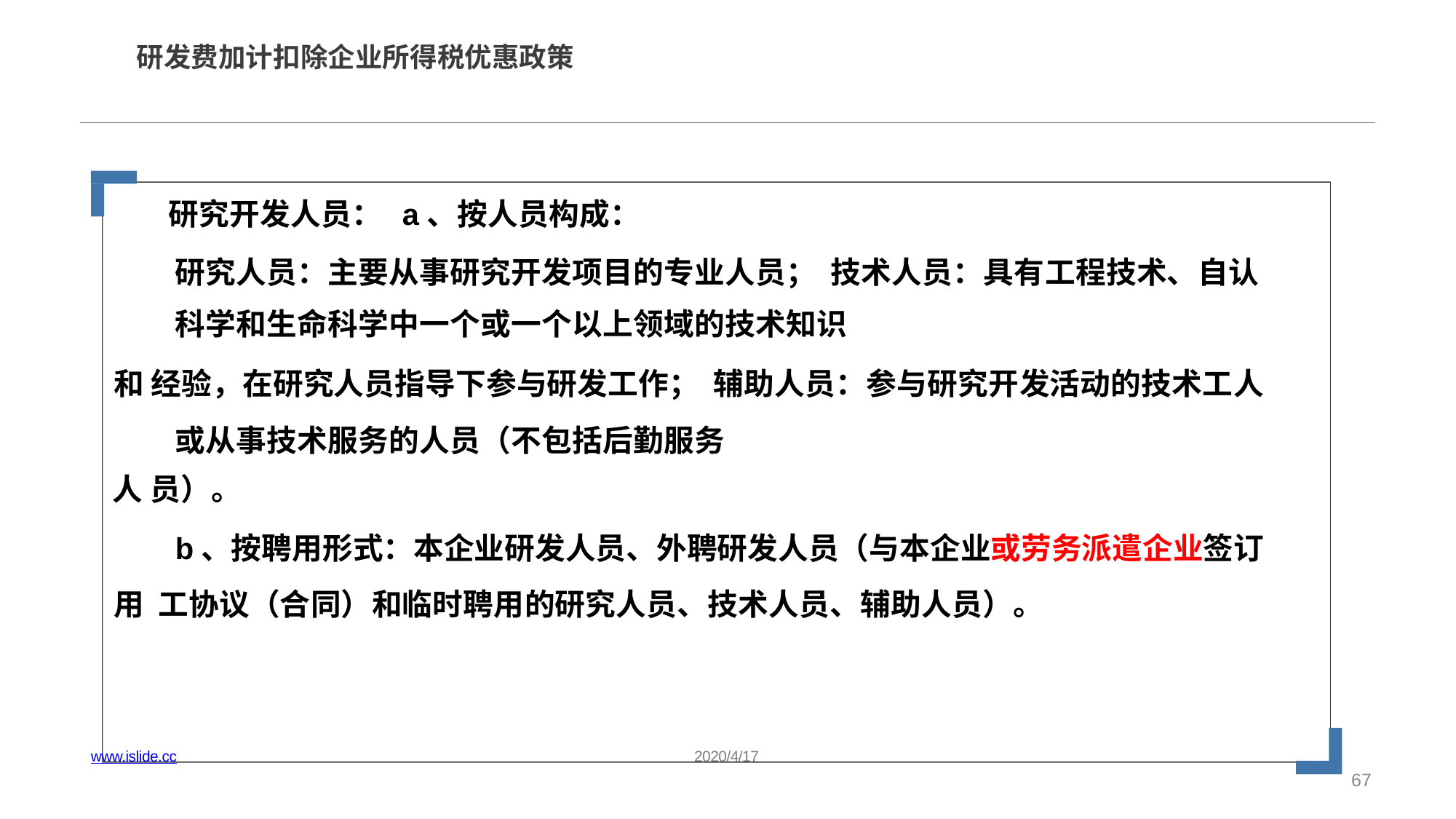

# 研发费加计扣除企业所得税优惠政策

研究开发人员：
a、按人员构成：
研究人员：主要从事研究开发项目的专业人员；  技术人员：具有工程技术、自认科学和生命科学中一个或一个以上领域的技术知识
和 经验，在研究人员指导下参与研发工作；  辅助人员：参与研究开发活动的技术工人或从事技术服务的人员（不包括后勤服务
人 员）。
b、按聘用形式：本企业研发人员、外聘研发人员（与本企业或劳务派遣企业签订用  工协议（合同）和临时聘用的研究人员、技术人员、辅助人员）。

www.islide.cc
2020/4/17

67